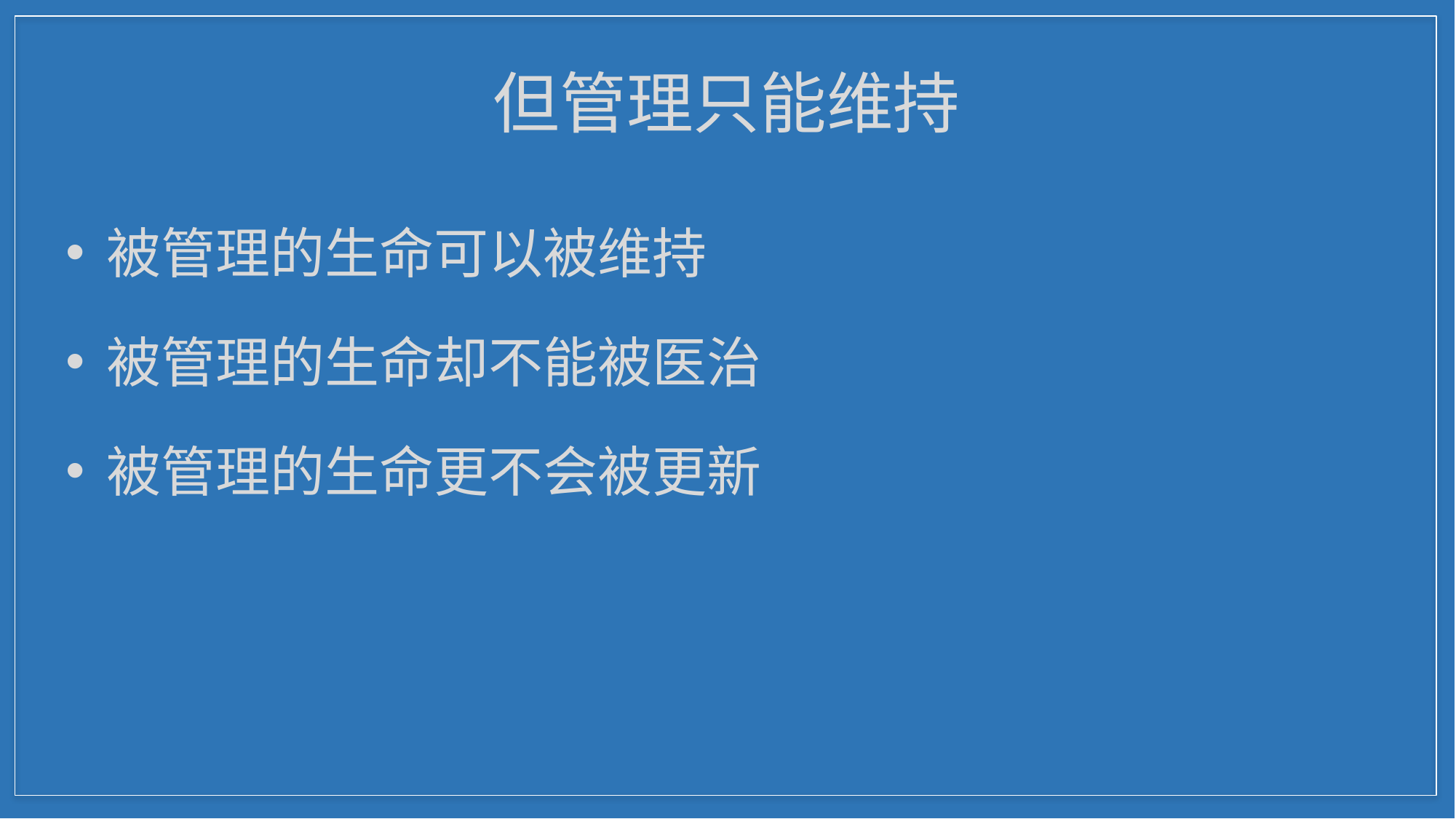

# 但管理只能维持
被管理的生命可以被维持
被管理的生命却不能被医治
被管理的生命更不会被更新